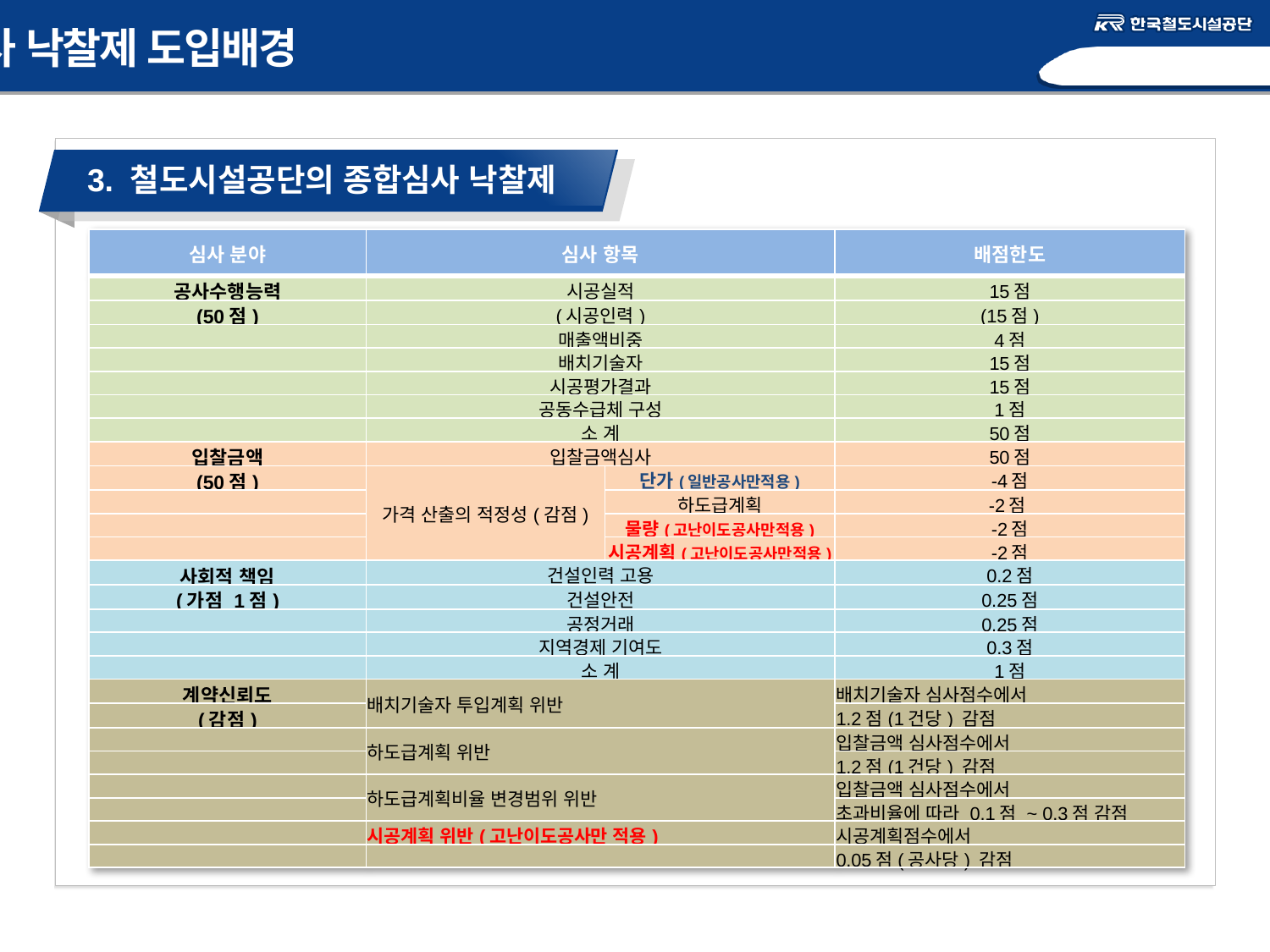

1. 종합심사 낙찰제 도입배경
도입배경

3. 철도시설공단의 종합심사 낙찰제
| 심사 분야 | 심사 항목 |  | 배점한도 |
| --- | --- | --- | --- |
| 공사수행능력 | 시공실적 |  | 15점 |
| (50점) | (시공인력) |  | (15점) |
|  | 매출액비중 |  | 4점 |
|  | 배치기술자 |  | 15점 |
|  | 시공평가결과 |  | 15점 |
|  | 공동수급체 구성 |  | 1점 |
|  | 소 계 |  | 50점 |
| 입찰금액 | 입찰금액심사 |  | 50점 |
| (50점) | 가격 산출의 적정성(감점) | 단가(일반공사만적용) | -4점 |
|  |  | 하도급계획 | -2점 |
|  |  | 물량(고난이도공사만적용) | -2점 |
|  |  | 시공계획(고난이도공사만적용) | -2점 |
| 사회적 책임 | 건설인력 고용 |  | 0.2점 |
| (가점 1점) | 건설안전 |  | 0.25점 |
|  | 공정거래 |  | 0.25점 |
|  | 지역경제 기여도 |  | 0.3점 |
|  | 소 계 |  | 1점 |
| 계약신뢰도 | 배치기술자 투입계획 위반 |  | 배치기술자 심사점수에서 |
| (감점) |  |  | 1.2점(1건당) 감점 |
|  | 하도급계획 위반 |  | 입찰금액 심사점수에서 |
|  |  |  | 1.2점(1건당) 감점 |
|  | 하도급계획비율 변경범위 위반 |  | 입찰금액 심사점수에서 |
|  |  |  | 초과비율에 따라 0.1점 ~ 0.3점 감점 |
|  | 시공계획 위반(고난이도공사만 적용) |  | 시공계획점수에서 |
|  |  |  | 0.05점(공사당) 감점 |